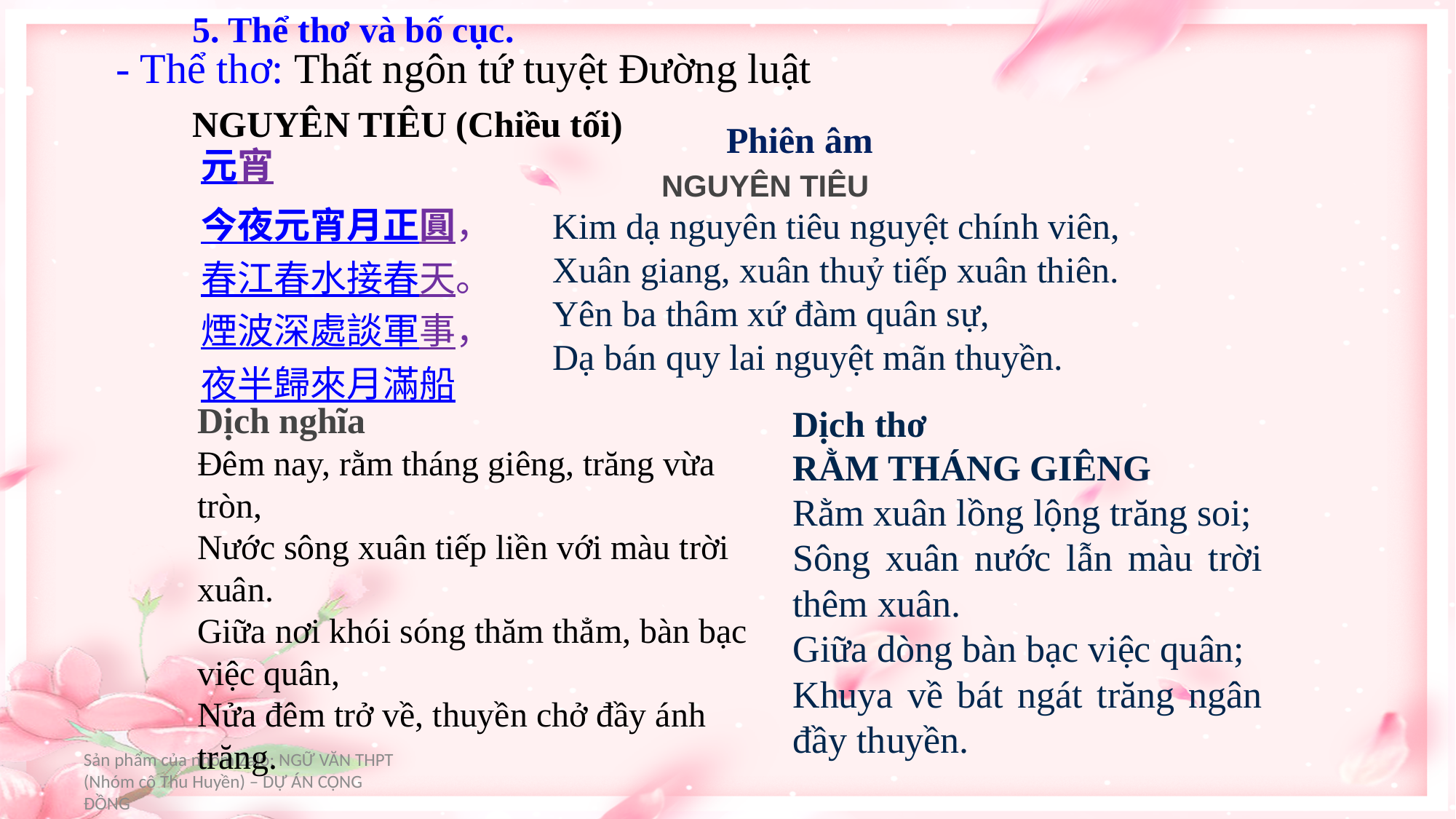

5. Thể thơ và bố cục.

NGUYÊN TIÊU (Chiều tối)

- Thể thơ: Thất ngôn tứ tuyệt Đường luật
Phiên âm

元宵
今夜元宵月正圓，
春江春水接春天。
煙波深處談軍事，
夜半歸來月滿船

             NGUYÊN TIÊU
Kim dạ nguyên tiêu nguyệt chính viên,
Xuân giang, xuân thuỷ tiếp xuân thiên.
Yên ba thâm xứ đàm quân sự,
Dạ bán quy lai nguyệt mãn thuyền.
Dịch nghĩa
Đêm nay, rằm tháng giêng, trăng vừa tròn,
Nước sông xuân tiếp liền với màu trời xuân.
Giữa nơi khói sóng thăm thẳm, bàn bạc việc quân,
Nửa đêm trở về, thuyền chở đầy ánh trăng.

Dịch thơ
RẰM THÁNG GIÊNG
Rằm xuân lồng lộng trăng soi;
Sông xuân nước lẫn màu trời thêm xuân.
Giữa dòng bàn bạc việc quân;
Khuya về bát ngát trăng ngân đầy thuyền.
Sản phẩm của nhóm Zalo: NGỮ VĂN THPT (Nhóm cô Thu Huyền) – DỰ ÁN CỘNG ĐỒNG